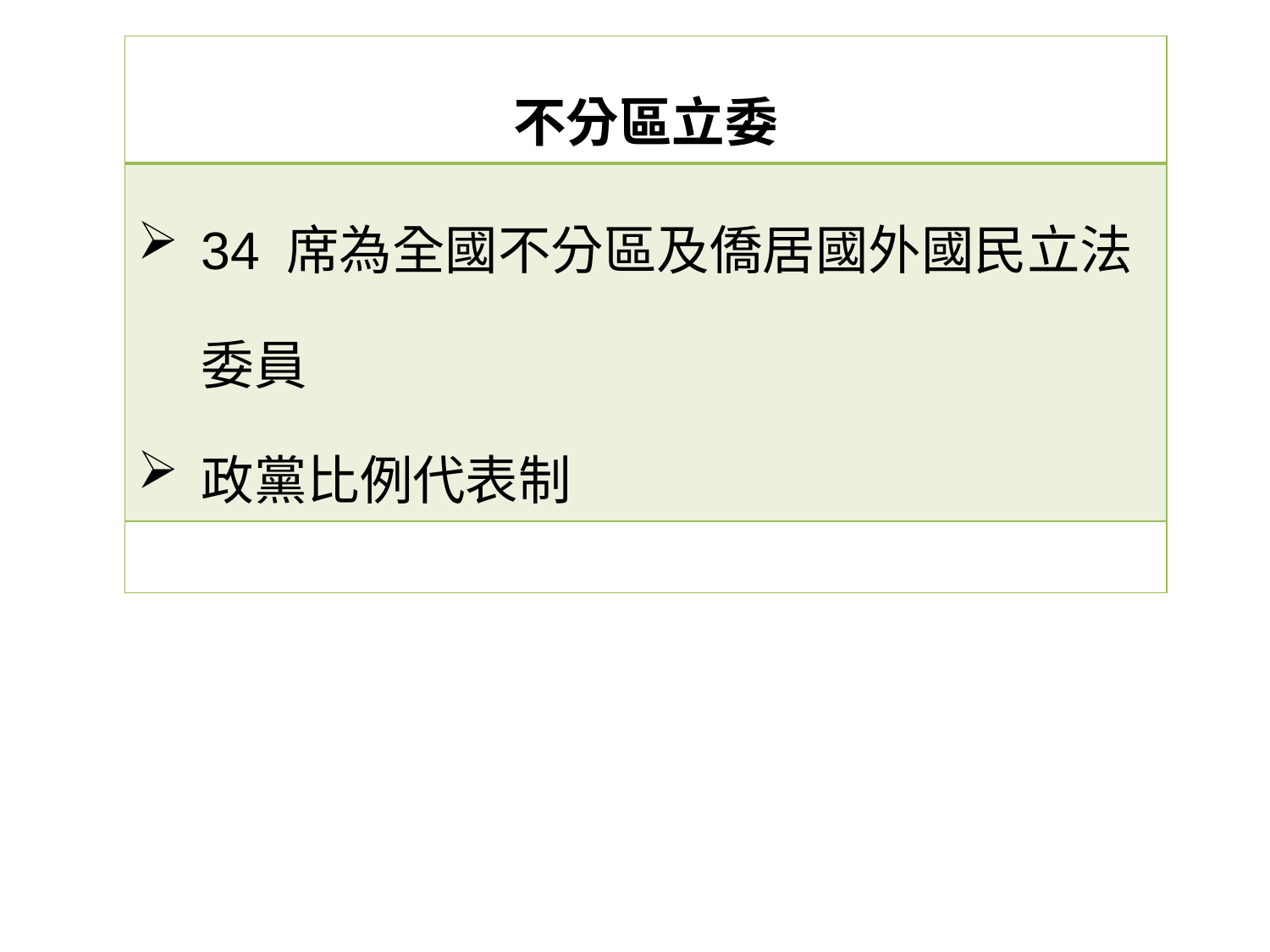

| 不分區立委 |
| --- |
| 34 席為全國不分區及僑居國外國民立法委員 政黨比例代表制 |
|  |